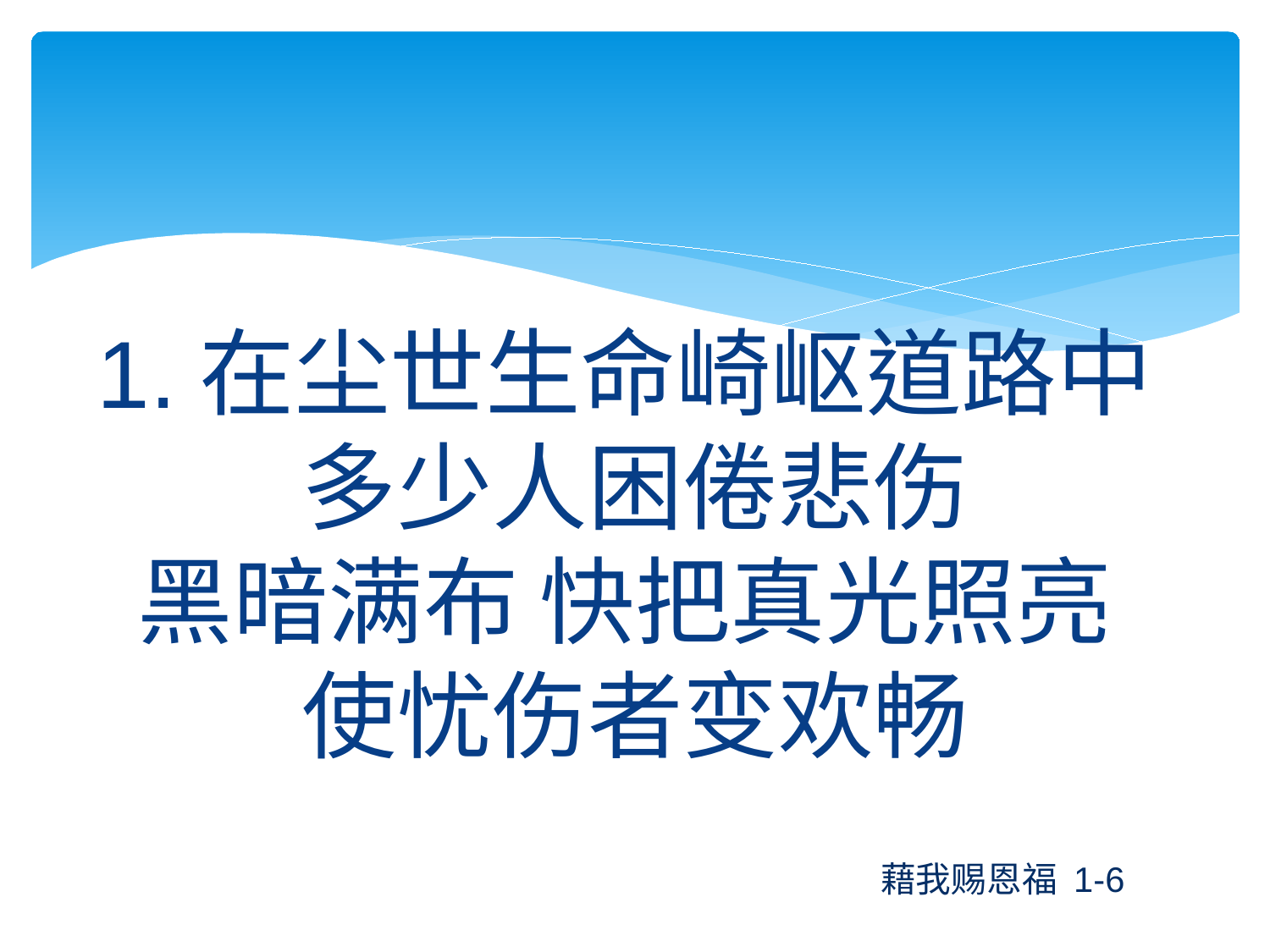

1.在尘世生命崎岖道路中
多少人困倦悲伤
黑暗满布 快把真光照亮
使忧伤者变欢畅
藉我赐恩福 1-6